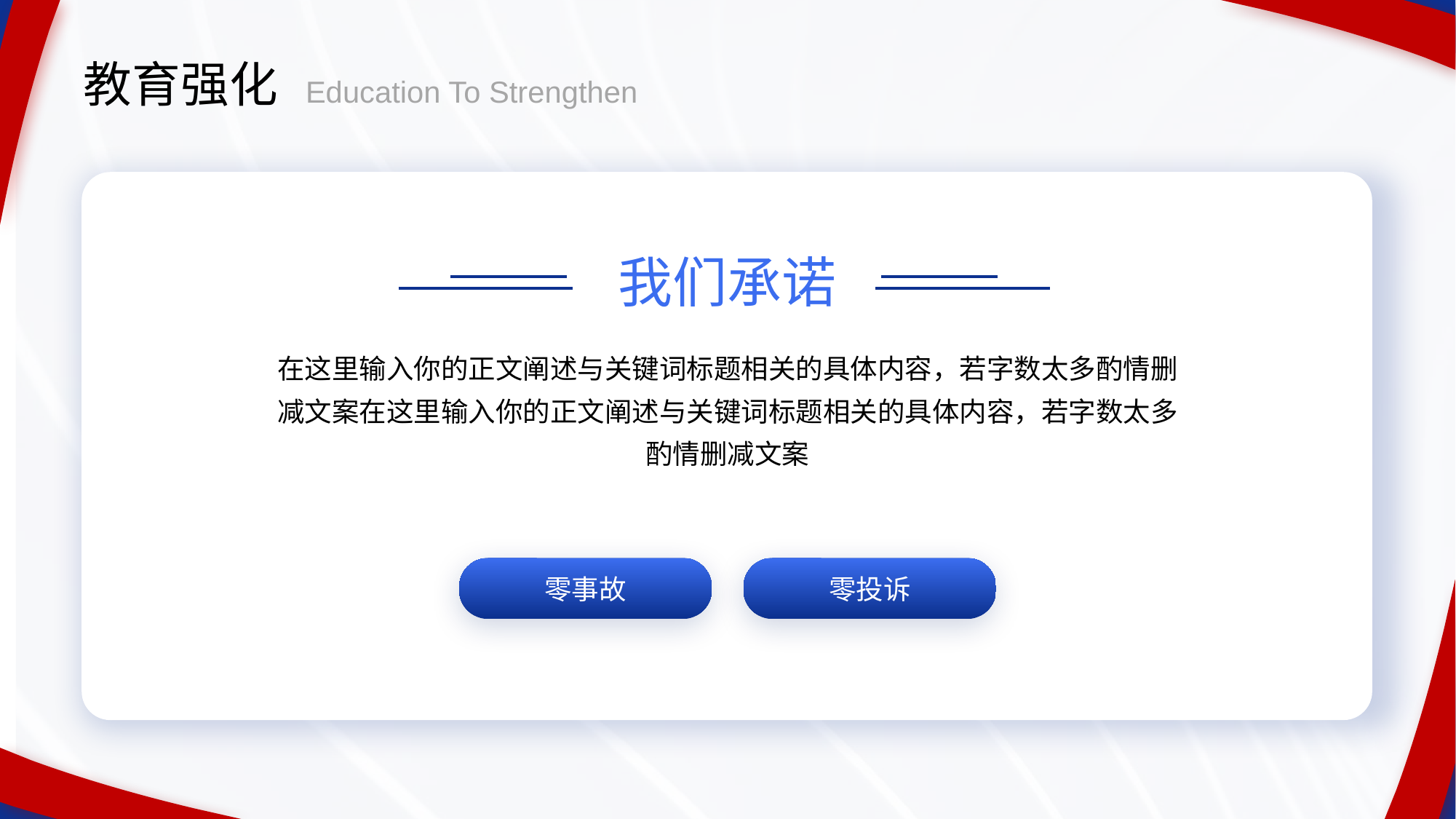

教育强化
Education To Strengthen

我们承诺
在这里输入你的正文阐述与关键词标题相关的具体内容，若字数太多酌情删减文案在这里输入你的正文阐述与关键词标题相关的具体内容，若字数太多酌情删减文案
零事故
零投诉